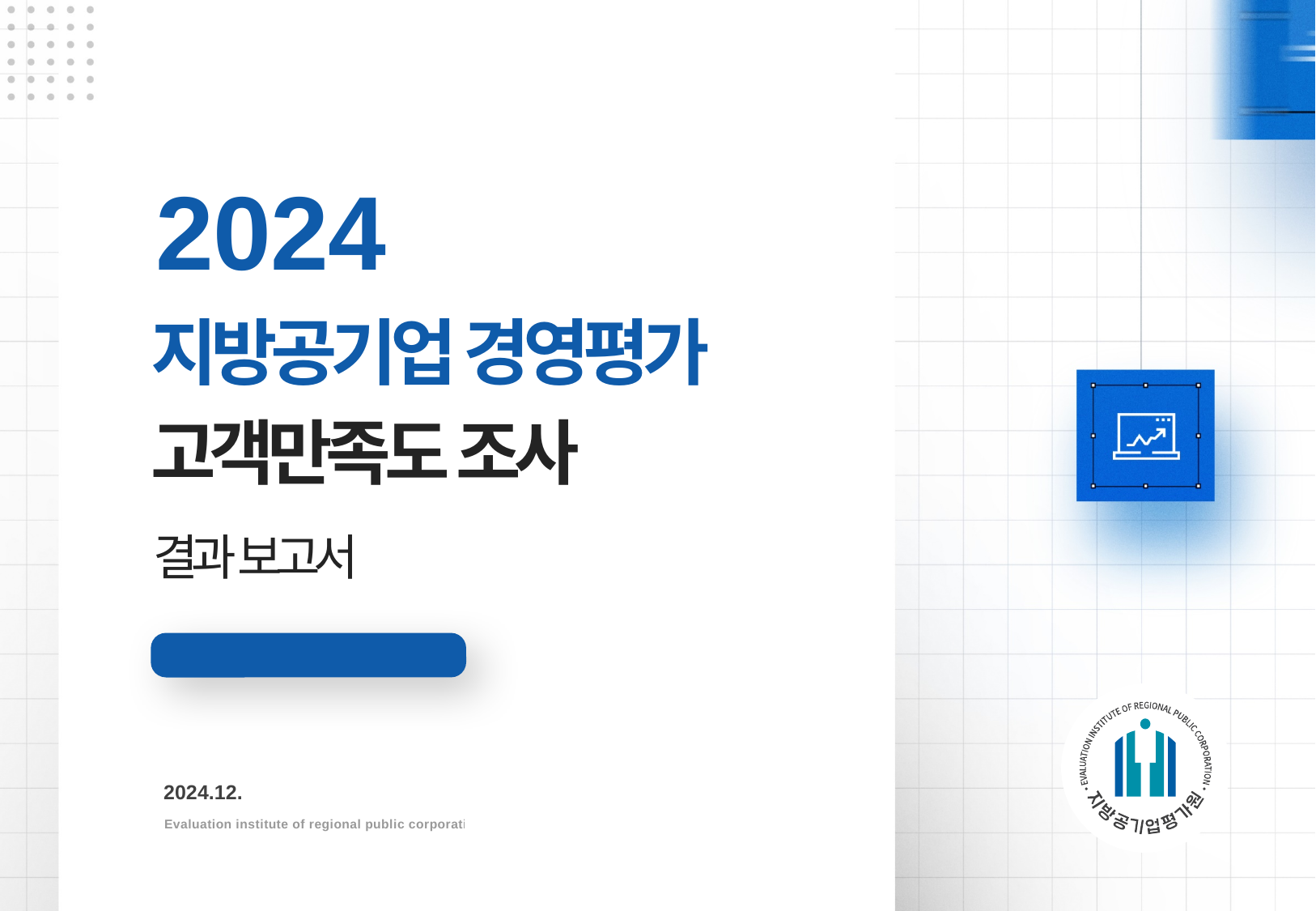

2024
지방공기업 경영평가
고객만족도 조사
결과 보고서
과천도시공사
2024.12.
Evaluation institute of regional public corporation